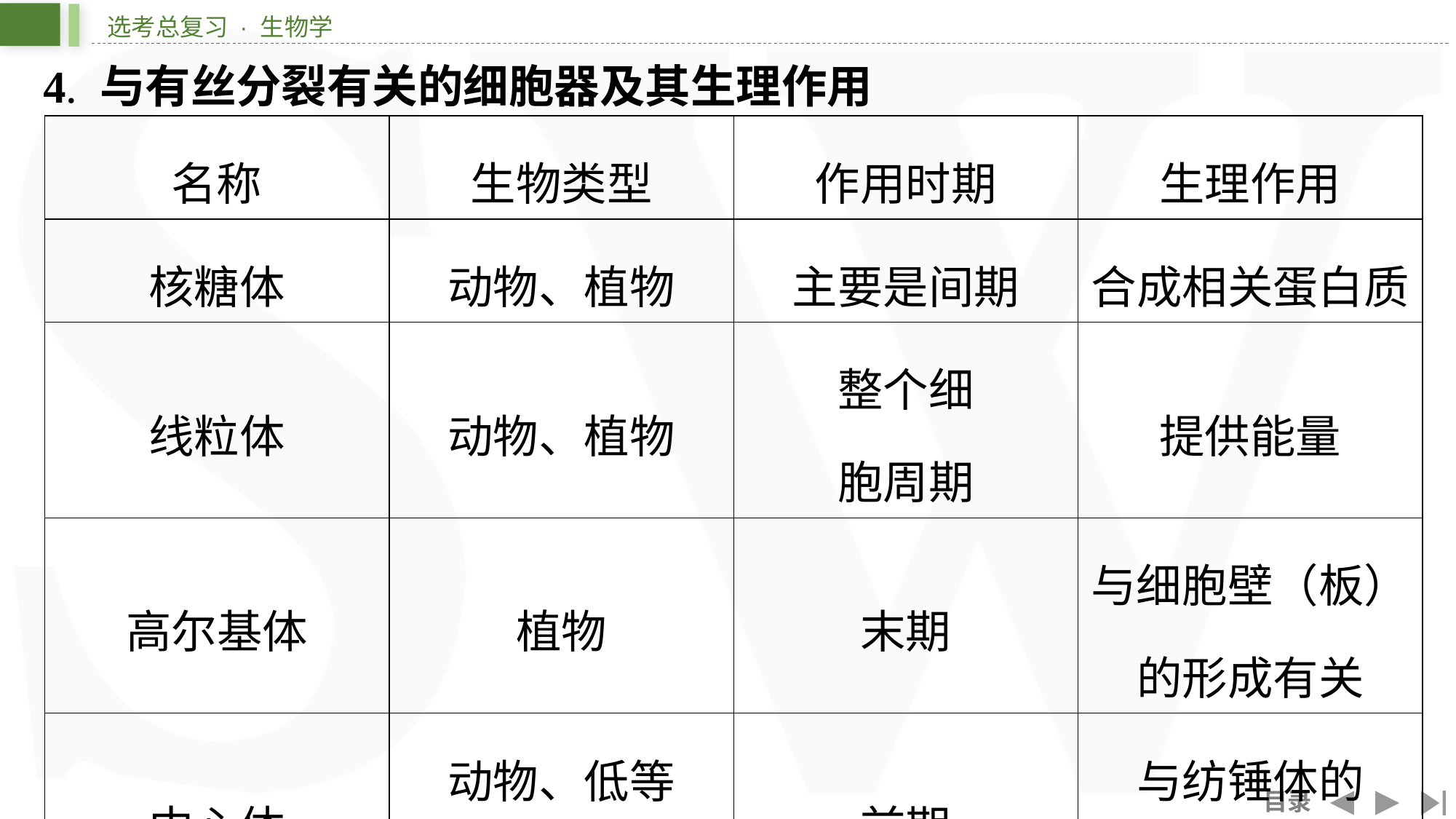

4. 与有丝分裂有关的细胞器及其生理作用
| 名称 | 生物类型 | 作用时期 | 生理作用 |
| --- | --- | --- | --- |
| 核糖体 | 动物、植物 | 主要是间期 | 合成相关蛋白质 |
| 线粒体 | 动物、植物 | 整个细 胞周期 | 提供能量 |
| 高尔基体 | 植物 | 末期 | 与细胞壁（板） 的形成有关 |
| 中心体 | 动物、低等 植物 | 前期 | 与纺锤体的 形成有关 |